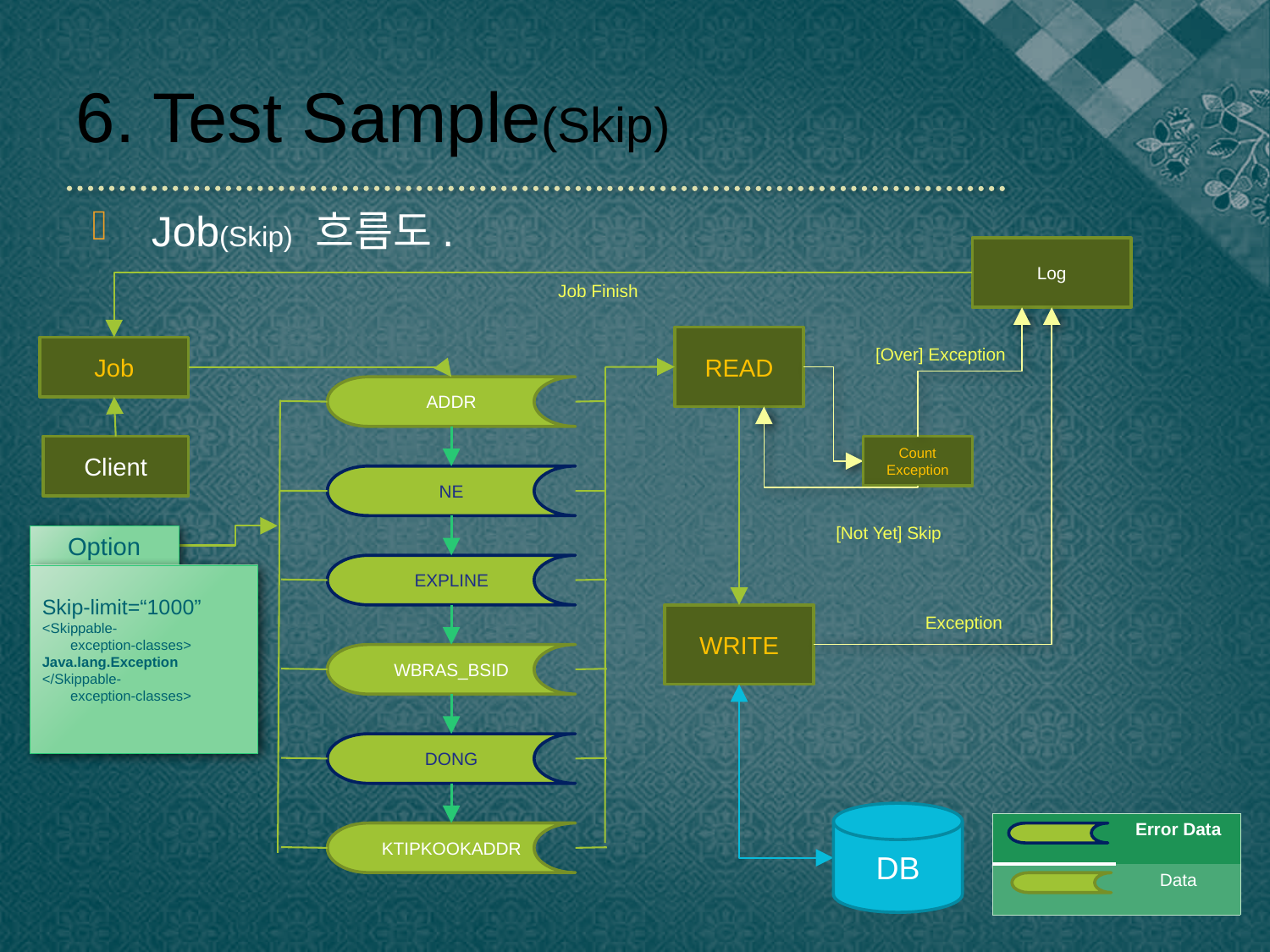

# 6. Test Sample(Skip)
 Job(Skip) 흐름도.

Log
Job Finish
READ
Job
[Over] Exception
ADDR
Client
Count Exception
NE
[Not Yet] Skip
Option
EXPLINE
Skip-limit=“1000”
<Skippable-
       exception-classes>
Java.lang.Exception
</Skippable-
       exception-classes>

WRITE
Exception
WBRAS_BSID
DONG
DB
|  | Error Data |
| --- | --- |
|  | Data |
KTIPKOOKADDR